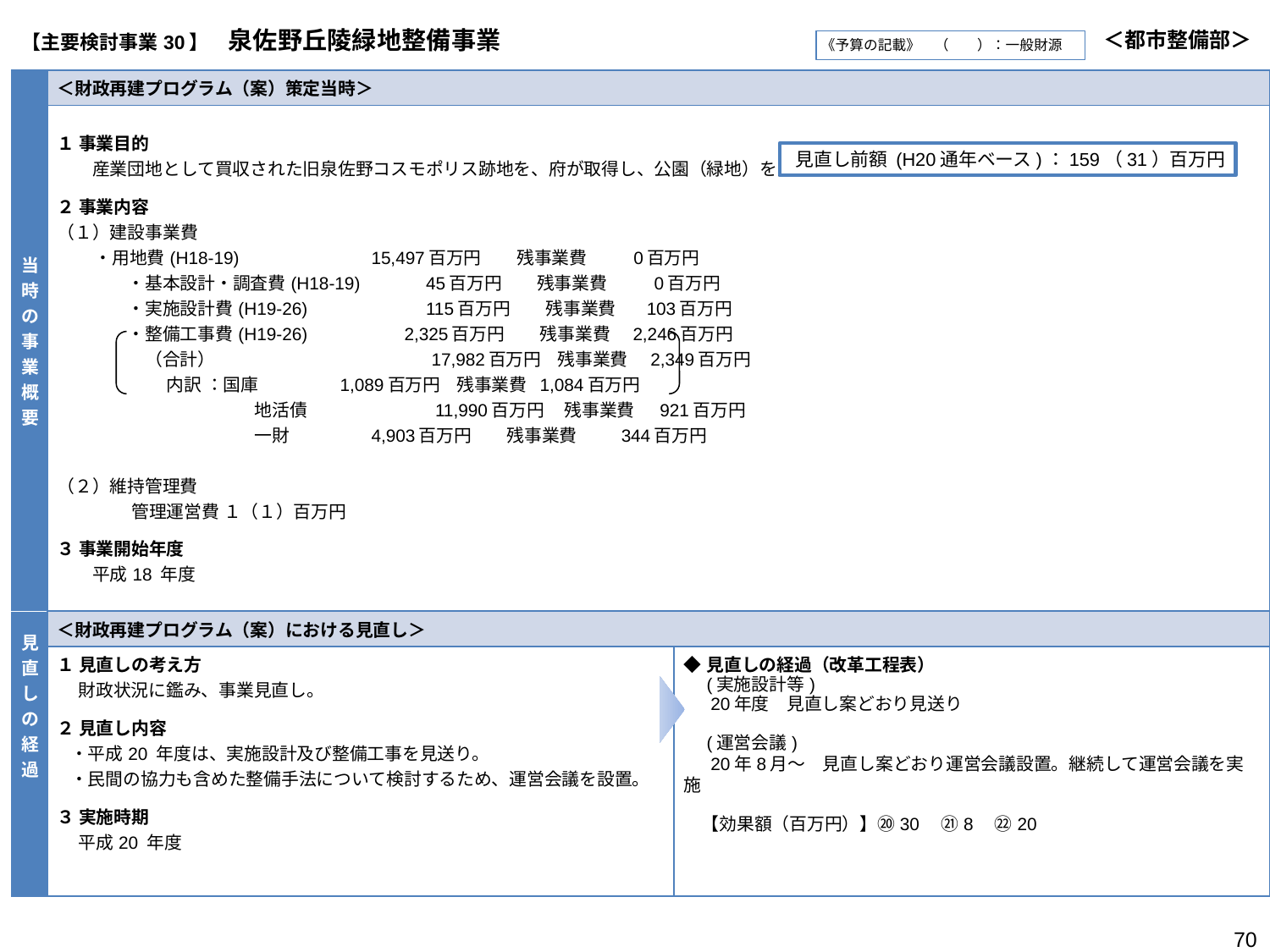

| 【主要検討事業30】　泉佐野丘陵緑地整備事業 | ＜都市整備部＞ |
| --- | --- |
《予算の記載》　（　　）：一般財源
| 当時の事業概要 | ＜財政再建プログラム（案）策定当時＞ |  |
| --- | --- | --- |
|  | １ 事業目的 　　産業団地として買収された旧泉佐野コスモポリス跡地を、府が取得し、公園（緑地）を整備。 ２ 事業内容 （１）建設事業費 ・用地費(H18-19)　　　　　　　15,497百万円　　残事業費　 0百万円 　　　　・基本設計・調査費(H18-19)　　　 45百万円　　残事業費　 0百万円 　　　　・実施設計費(H19-26)　　　　　　 115百万円　　残事業費　 103百万円 　　　　・整備工事費(H19-26)　　　　　2,325百万円　　残事業費　2,246百万円 　　　　　（合計）　　　　　　　　　　　　17,982百万円 残事業費　2,349百万円 　　　　　　 内訳 ：国庫 1,089百万円 残事業費 1,084百万円 　　　 　　　　　　　　地活債　　　　　　　11,990百万円 残事業費 921百万円 　　　　　　　　　　　 一財 4,903百万円　　残事業費 　　344百万円 　　　　　　　　　　　　 　 （２）維持管理費　　 　　　　 管理運営費 １（１）百万円 ３ 事業開始年度 　　平成18 年度 |  |
| 見直しの経過 | ＜財政再建プログラム（案）における見直し＞ |  |
|  | １ 見直しの考え方 財政状況に鑑み、事業見直し。 ２ 見直し内容 ・平成20 年度は、実施設計及び整備工事を見送り。 ・民間の協力も含めた整備手法について検討するため、運営会議を設置。 ３ 実施時期 平成20 年度 | ◆見直しの経過（改革工程表） 　(実施設計等) 　 20年度　見直し案どおり見送り 　(運営会議) 　 20年8月～　見直し案どおり運営会議設置。継続して運営会議を実施 　【効果額（百万円）】⑳30　㉑8　㉒20 |
|  |  |  |
見直し前額 (H20通年ベース)：159（31）百万円

70